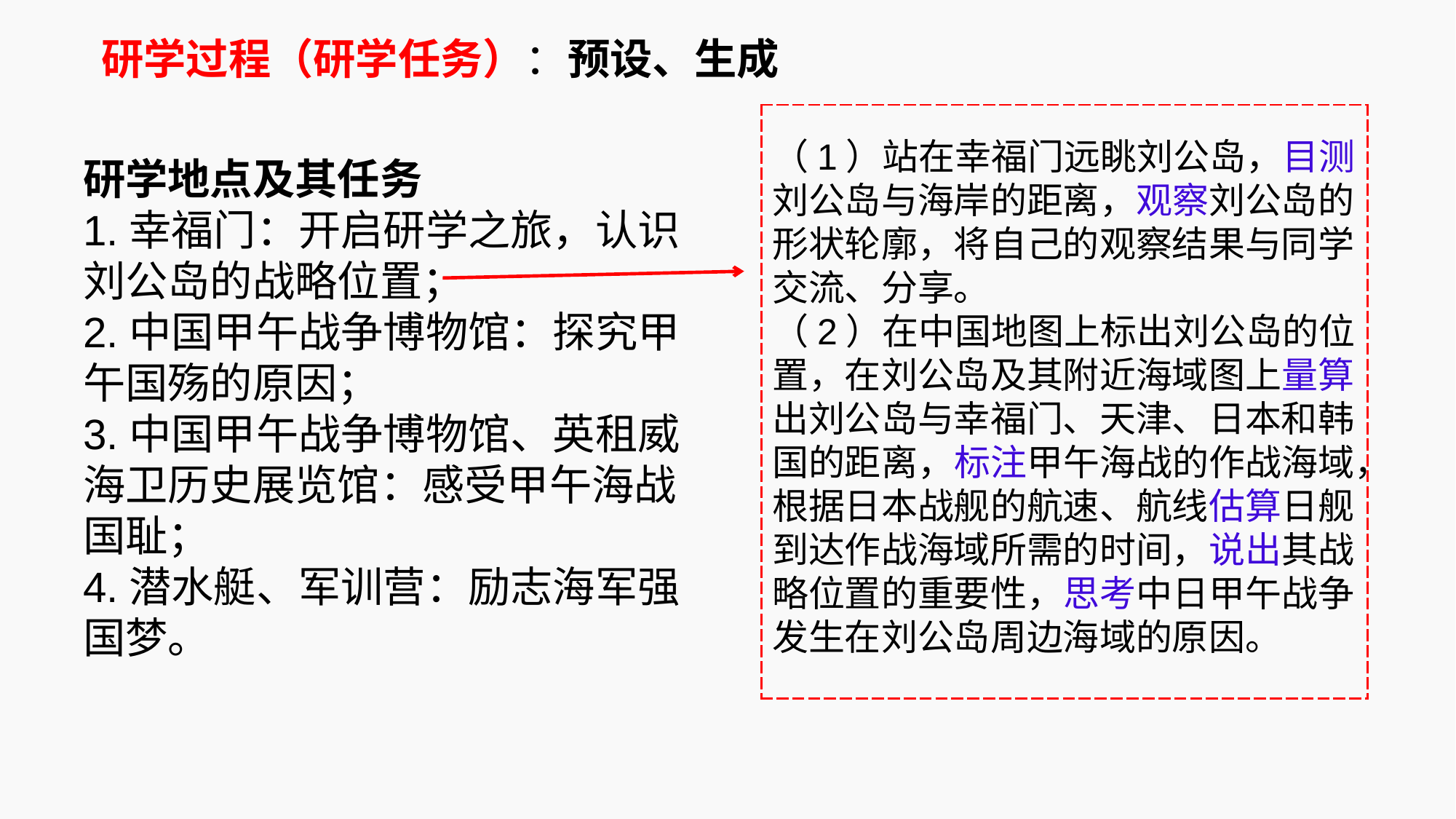

研学过程（研学任务）：预设、生成
|  |
| --- |
（1）站在幸福门远眺刘公岛，目测刘公岛与海岸的距离，观察刘公岛的形状轮廓，将自己的观察结果与同学交流、分享。（2）在中国地图上标出刘公岛的位置，在刘公岛及其附近海域图上量算出刘公岛与幸福门、天津、日本和韩国的距离，标注甲午海战的作战海域，根据日本战舰的航速、航线估算日舰到达作战海域所需的时间，说出其战略位置的重要性，思考中日甲午战争发生在刘公岛周边海域的原因。
研学地点及其任务
1.幸福门：开启研学之旅，认识刘公岛的战略位置；
2.中国甲午战争博物馆：探究甲午国殇的原因；
3.中国甲午战争博物馆、英租威海卫历史展览馆：感受甲午海战国耻；
4.潜水艇、军训营：励志海军强国梦。